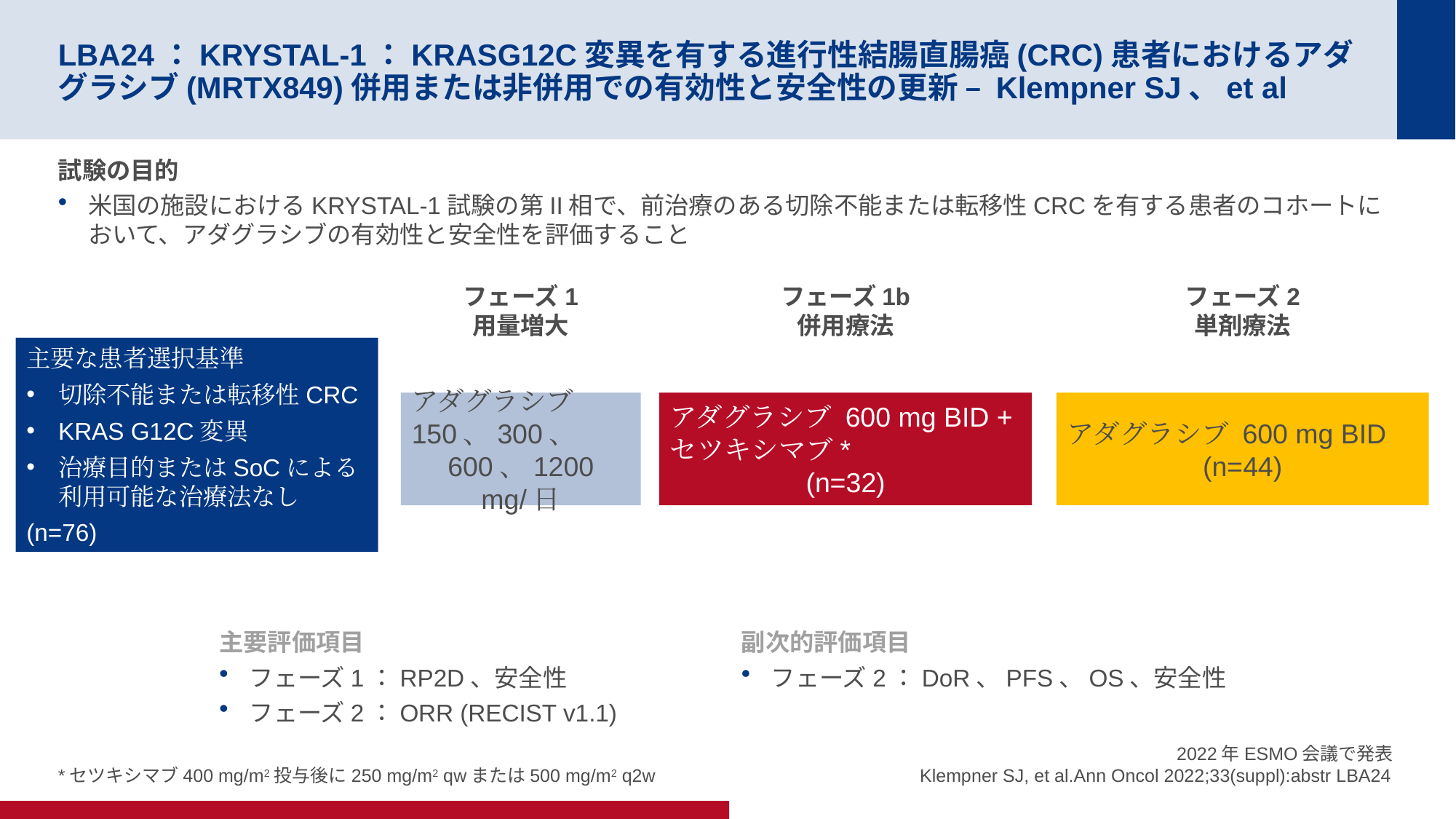

# LBA24：KRYSTAL-1：KRASG12C変異を有する進行性結腸直腸癌(CRC)患者におけるアダグラシブ(MRTX849)併用または非併用での有効性と安全性の更新 – Klempner SJ、et al
試験の目的
米国の施設におけるKRYSTAL-1試験の第II相で、前治療のある切除不能または転移性CRCを有する患者のコホートにおいて、アダグラシブの有効性と安全性を評価すること
フェーズ1
用量増大
フェーズ1b
併用療法
フェーズ2
単剤療法
主要な患者選択基準
切除不能または転移性CRC
KRAS G12C変異
治療目的またはSoCによる利用可能な治療法なし
(n=76)
アダグラシブ
150、300、
600、1200 mg/日
アダグラシブ 600 mg BID
(n=44)
アダグラシブ 600 mg BID + セツキシマブ*
(n=32)
主要評価項目
フェーズ1：RP2D、安全性
フェーズ2：ORR (RECIST v1.1)
副次的評価項目
フェーズ2：DoR、PFS、OS、安全性
*セツキシマブ400 mg/m2投与後に250 mg/m2 qwまたは500 mg/m2 q2w

2022年ESMO会議で発表
Klempner SJ, et al.Ann Oncol 2022;33(suppl):abstr LBA24